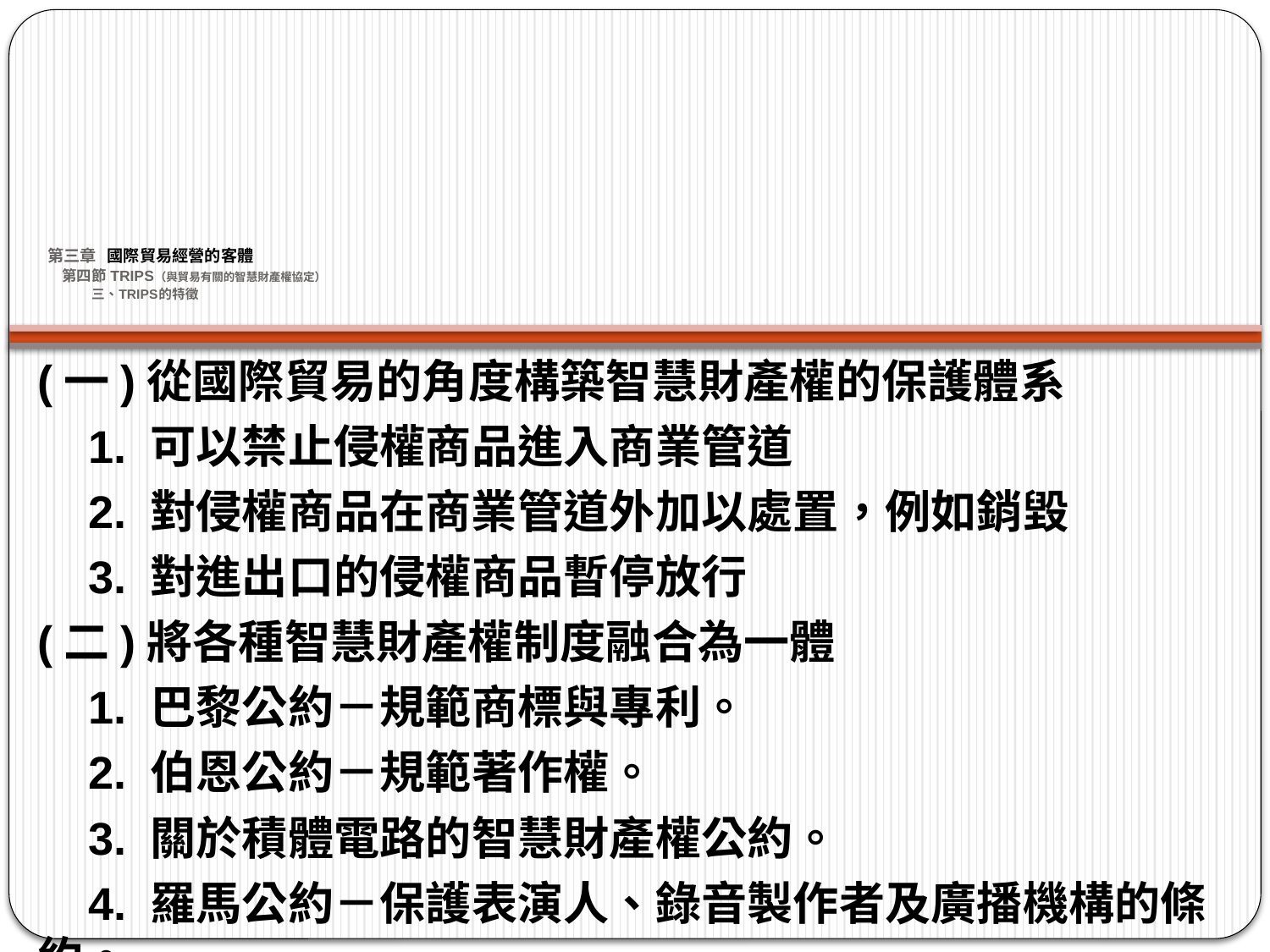

# 第三章   國際貿易經營的客體 第四節 TRIPS（與貿易有關的智慧財產權協定） 三、TRIPS的特徵
(一)從國際貿易的角度構築智慧財產權的保護體系
    1. 可以禁止侵權商品進入商業管道
    2. 對侵權商品在商業管道外加以處置，例如銷毀
    3. 對進出口的侵權商品暫停放行
(二)將各種智慧財產權制度融合為一體
    1. 巴黎公約－規範商標與專利。
    2. 伯恩公約－規範著作權。
    3. 關於積體電路的智慧財產權公約。
    4. 羅馬公約－保護表演人、錄音製作者及廣播機構的條約。